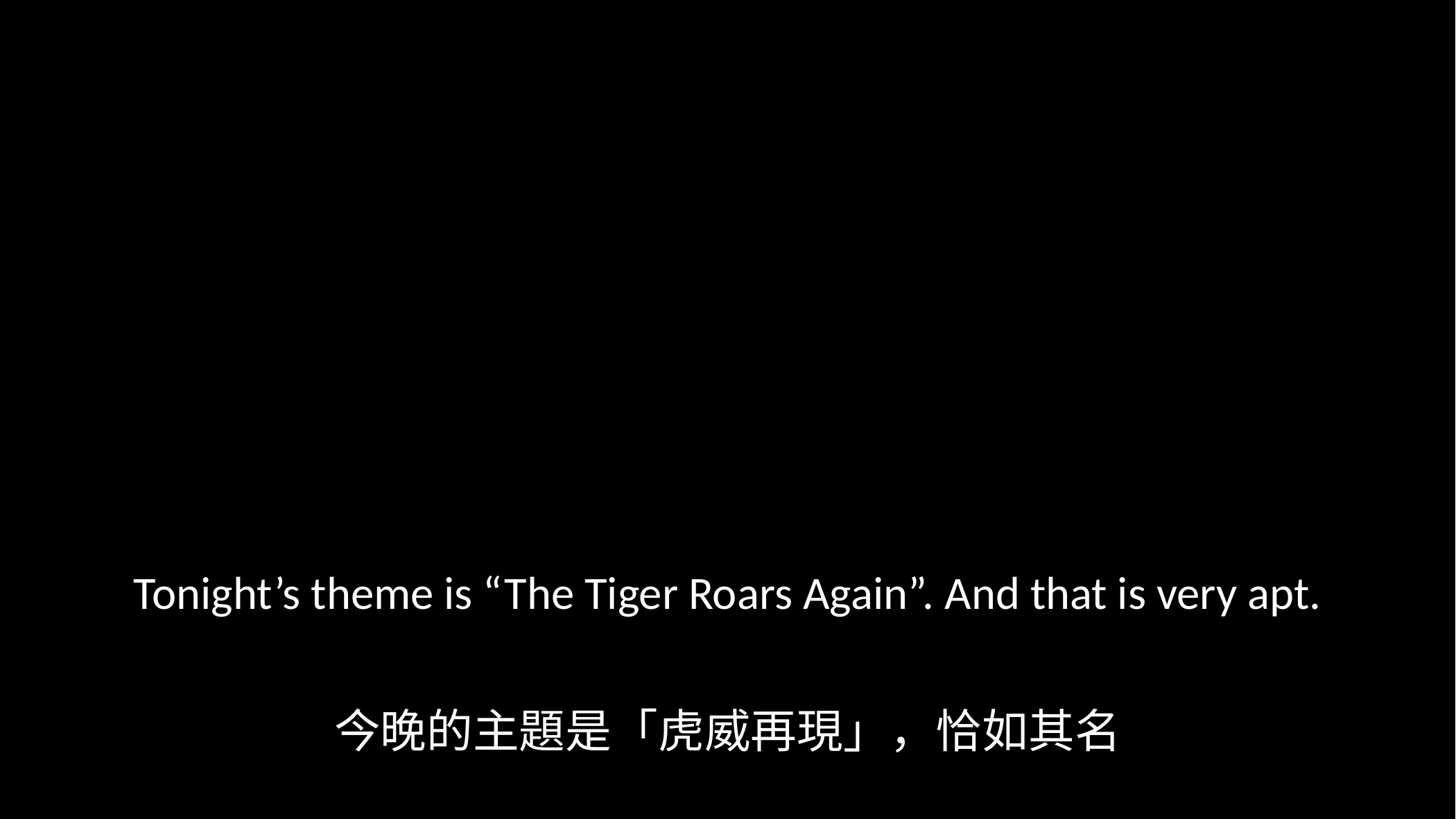

Tonight’s theme is “The Tiger Roars Again”. And that is very apt.

今晚的主題是「虎威再現」，恰如其名